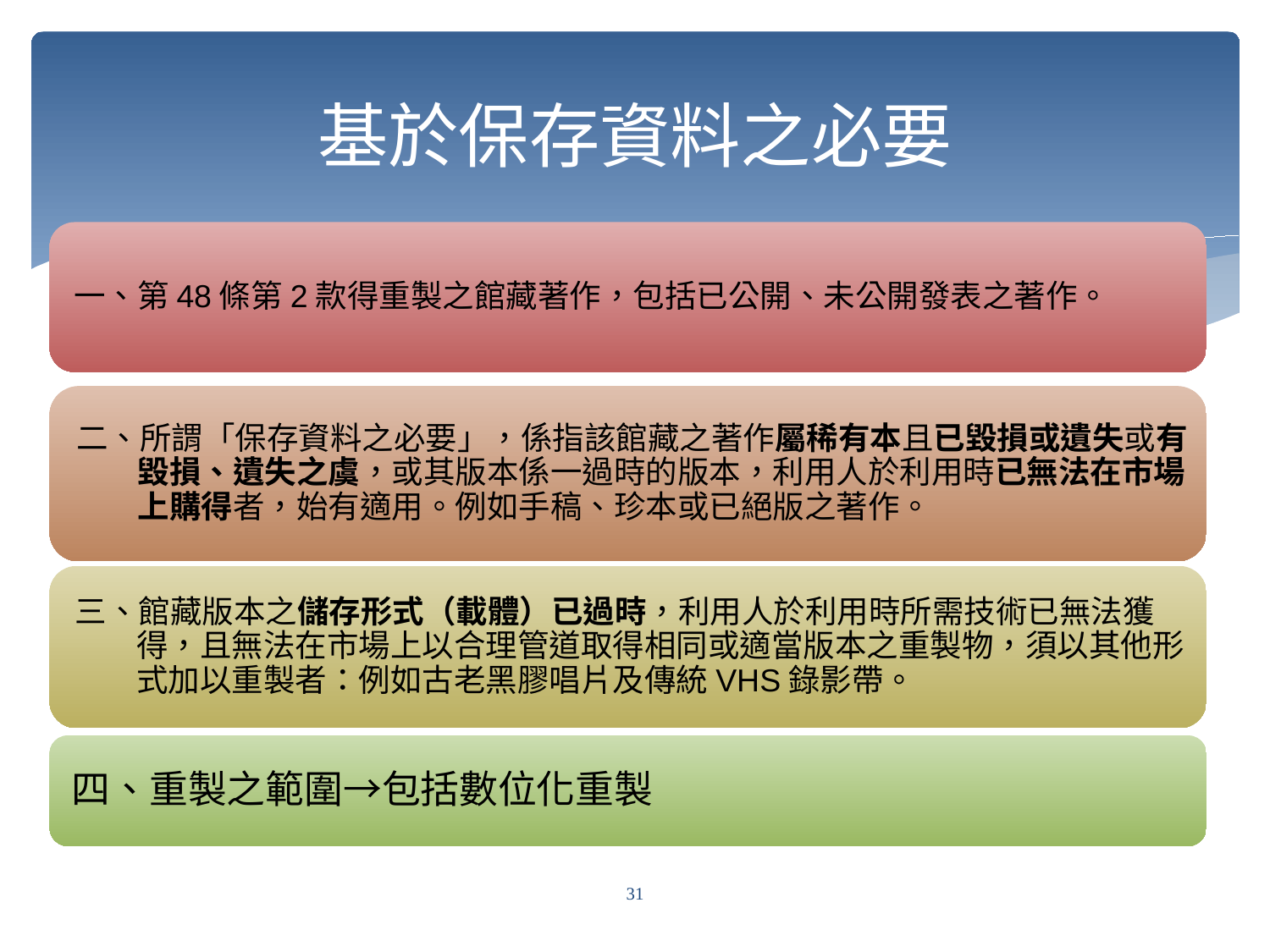

# 基於保存資料之必要
一、第48條第2款得重製之館藏著作，包括已公開、未公開發表之著作。
二、所謂「保存資料之必要」，係指該館藏之著作屬稀有本且已毀損或遺失或有毀損、遺失之虞，或其版本係一過時的版本，利用人於利用時已無法在市場上購得者，始有適用。例如手稿、珍本或已絕版之著作。
三、館藏版本之儲存形式（載體）已過時，利用人於利用時所需技術已無法獲得，且無法在市場上以合理管道取得相同或適當版本之重製物，須以其他形式加以重製者：例如古老黑膠唱片及傳統VHS錄影帶。
四、重製之範圍→包括數位化重製
31